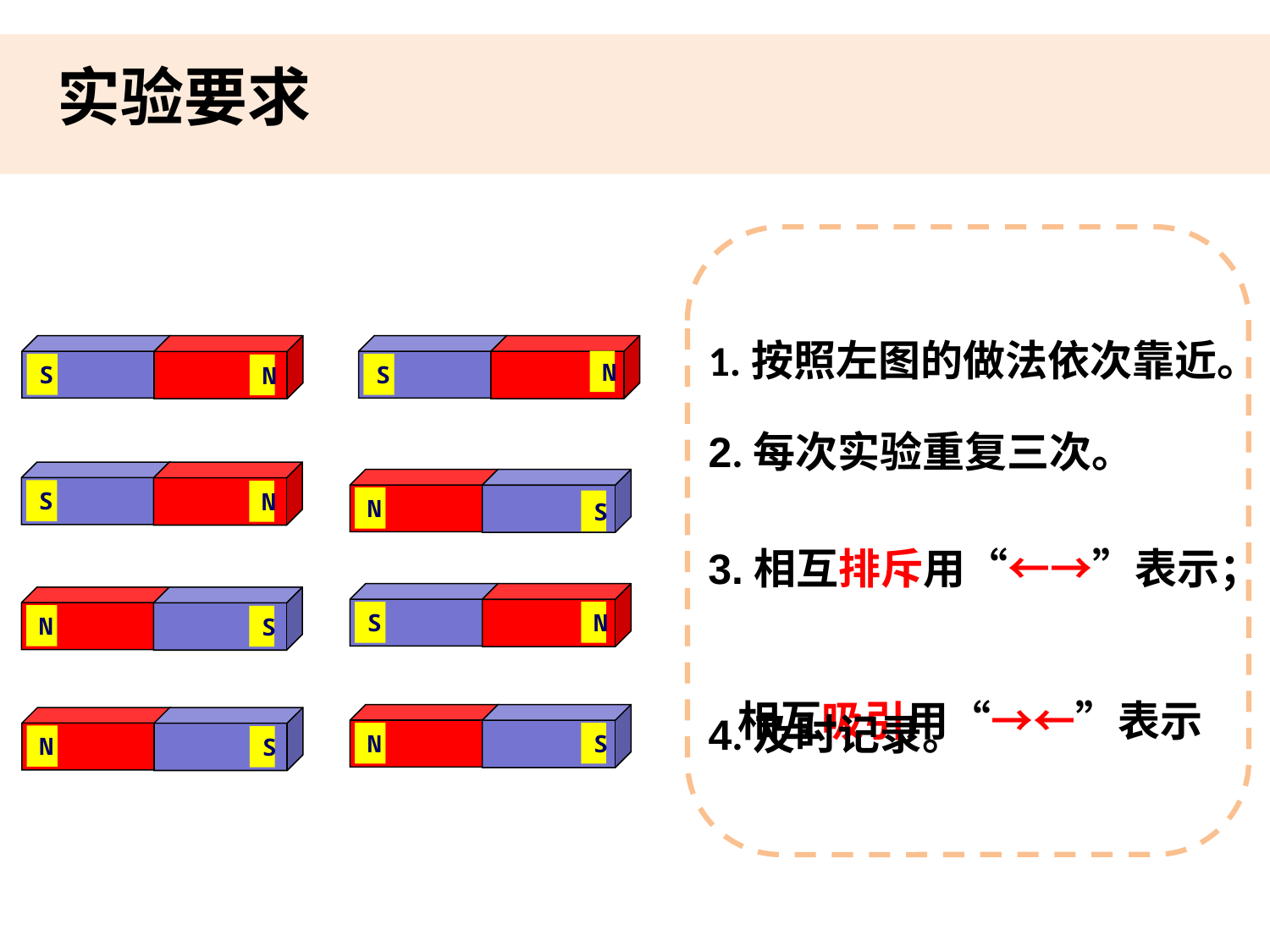

实验要求

1.按照左图的做法依次靠近。

S
N

N
S
2.每次实验重复三次。

S
N

N
S
3.相互排斥用“←→”表示；
  相互吸引用“→←”表示

S
N

N
S
4.及时记录。

N
S

N
S